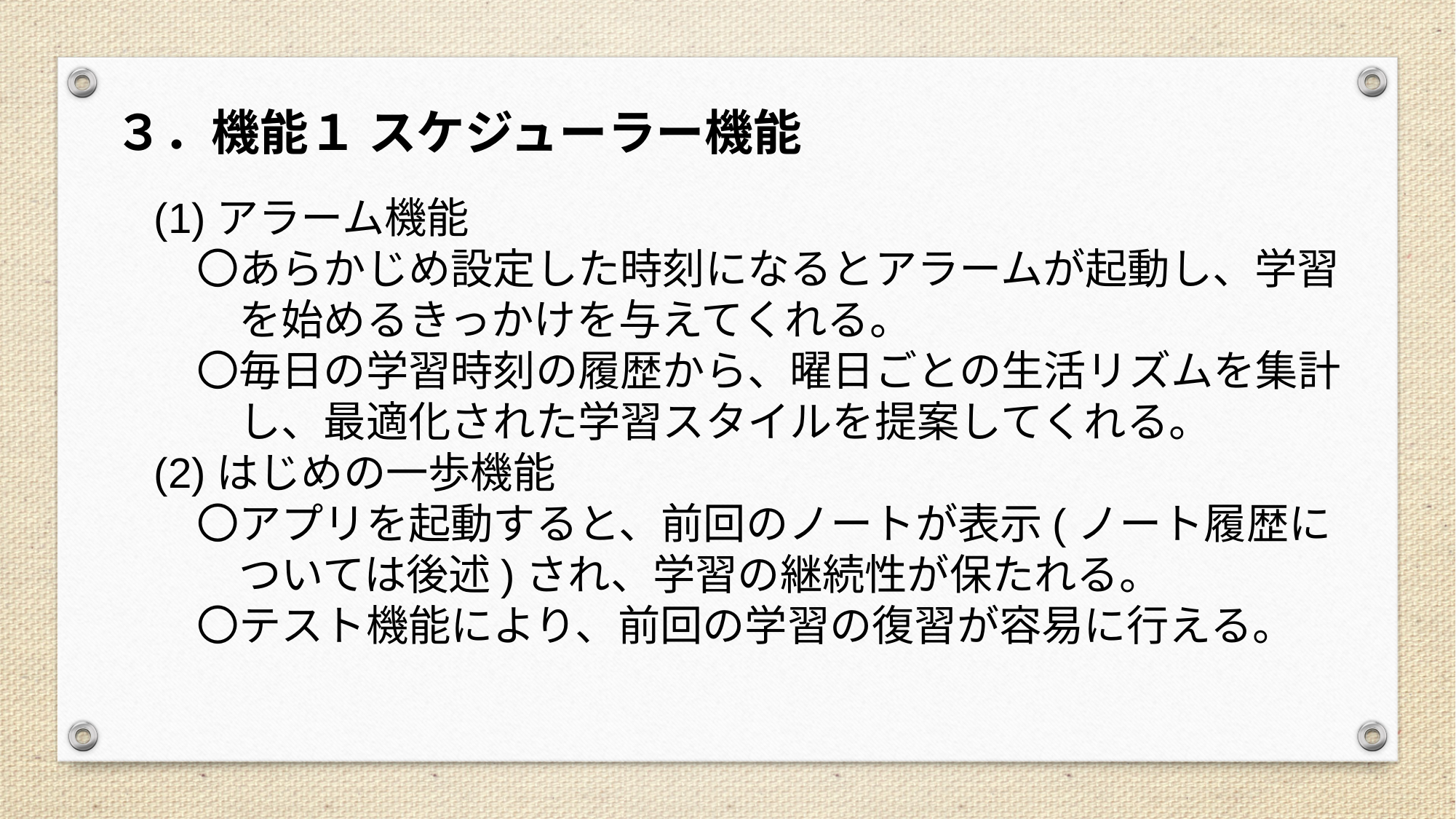

３．機能１ スケジューラー機能
(1)アラーム機能
　〇あらかじめ設定した時刻になるとアラームが起動し、学習
　　を始めるきっかけを与えてくれる。
　〇毎日の学習時刻の履歴から、曜日ごとの生活リズムを集計
　　し、最適化された学習スタイルを提案してくれる。
(2)はじめの一歩機能
　〇アプリを起動すると、前回のノートが表示(ノート履歴に
　　ついては後述)され、学習の継続性が保たれる。
　〇テスト機能により、前回の学習の復習が容易に行える。